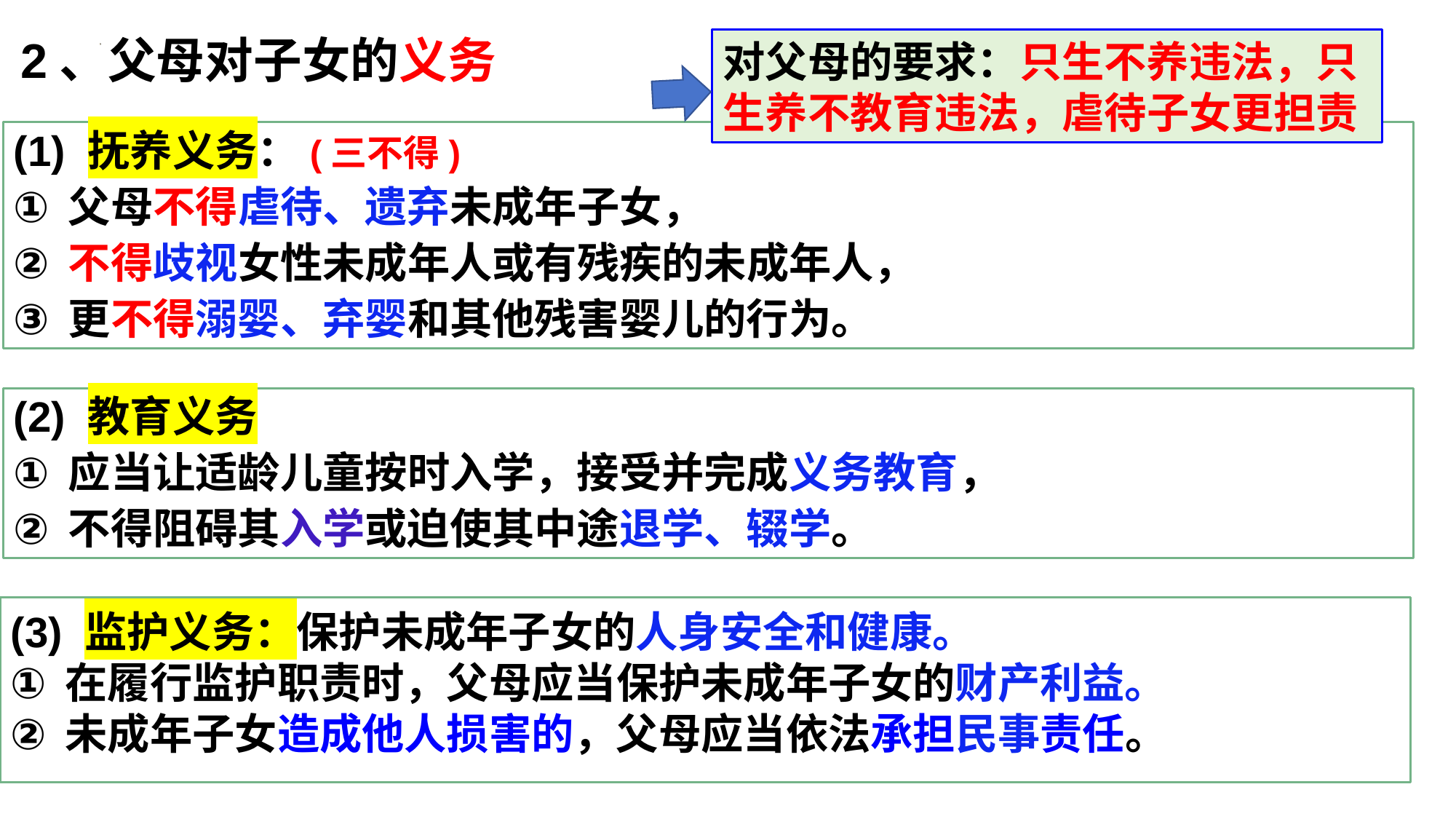

2、父母对子女的义务
对父母的要求：只生不养违法，只生养不教育违法，虐待子女更担责

(1) 抚养义务：(三不得)
父母不得虐待、遗弃未成年子女，
不得歧视女性未成年人或有残疾的未成年人，
更不得溺婴、弃婴和其他残害婴儿的行为。
(2) 教育义务
应当让适龄儿童按时入学，接受并完成义务教育，
不得阻碍其入学或迫使其中途退学、辍学。
(3) 监护义务：保护未成年子女的人身安全和健康。
在履行监护职责时，父母应当保护未成年子女的财产利益。
未成年子女造成他人损害的，父母应当依法承担民事责任。